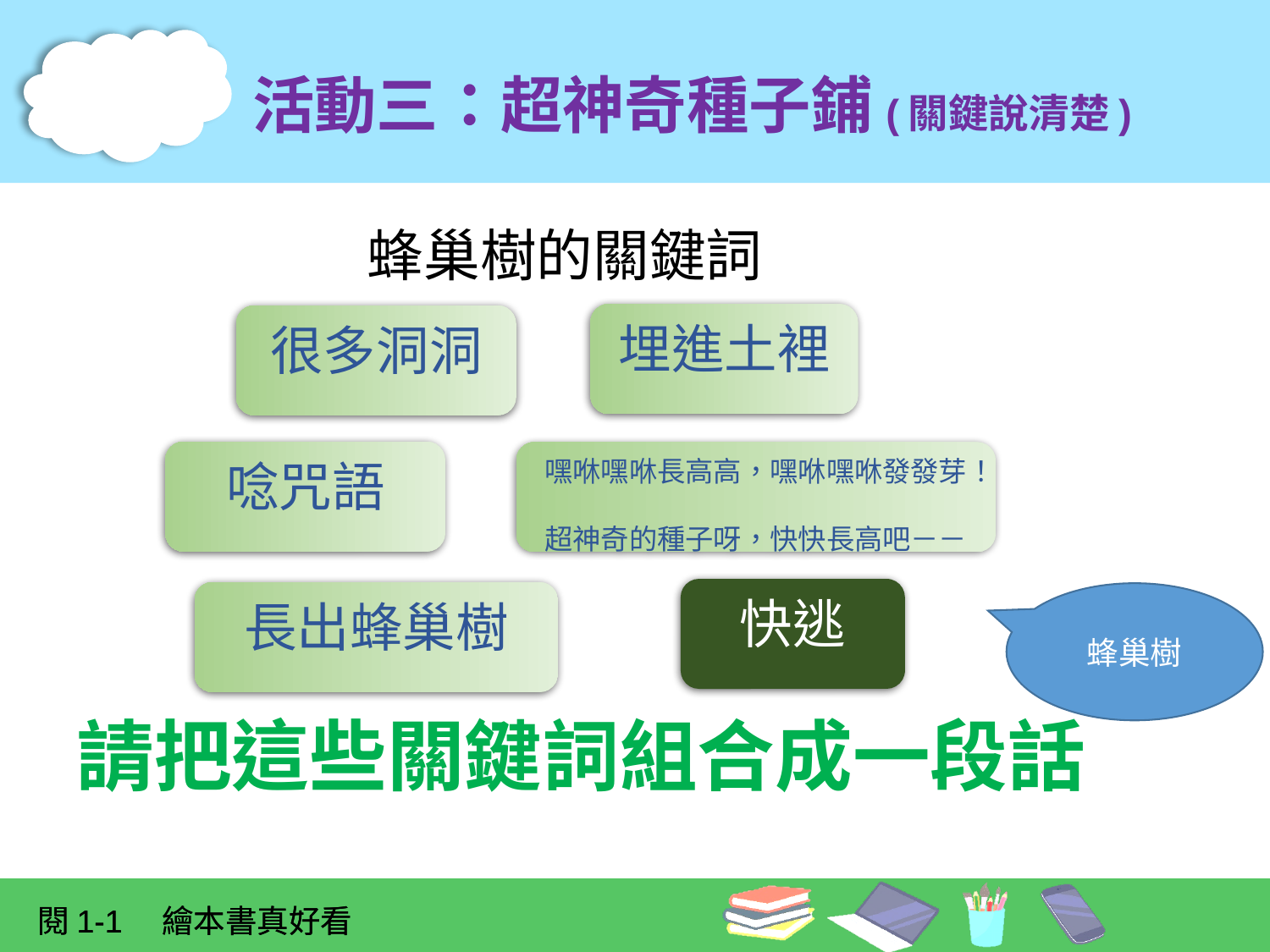

活動三：超神奇種子鋪(關鍵說清楚)
蜂巢樹的關鍵詞
很多洞洞
埋進土裡
嘿咻嘿咻長高高，嘿咻嘿咻發發芽！
超神奇的種子呀，快快長高吧－－
唸咒語
長出蜂巢樹
快逃
蜂巢樹
請把這些關鍵詞組合成一段話